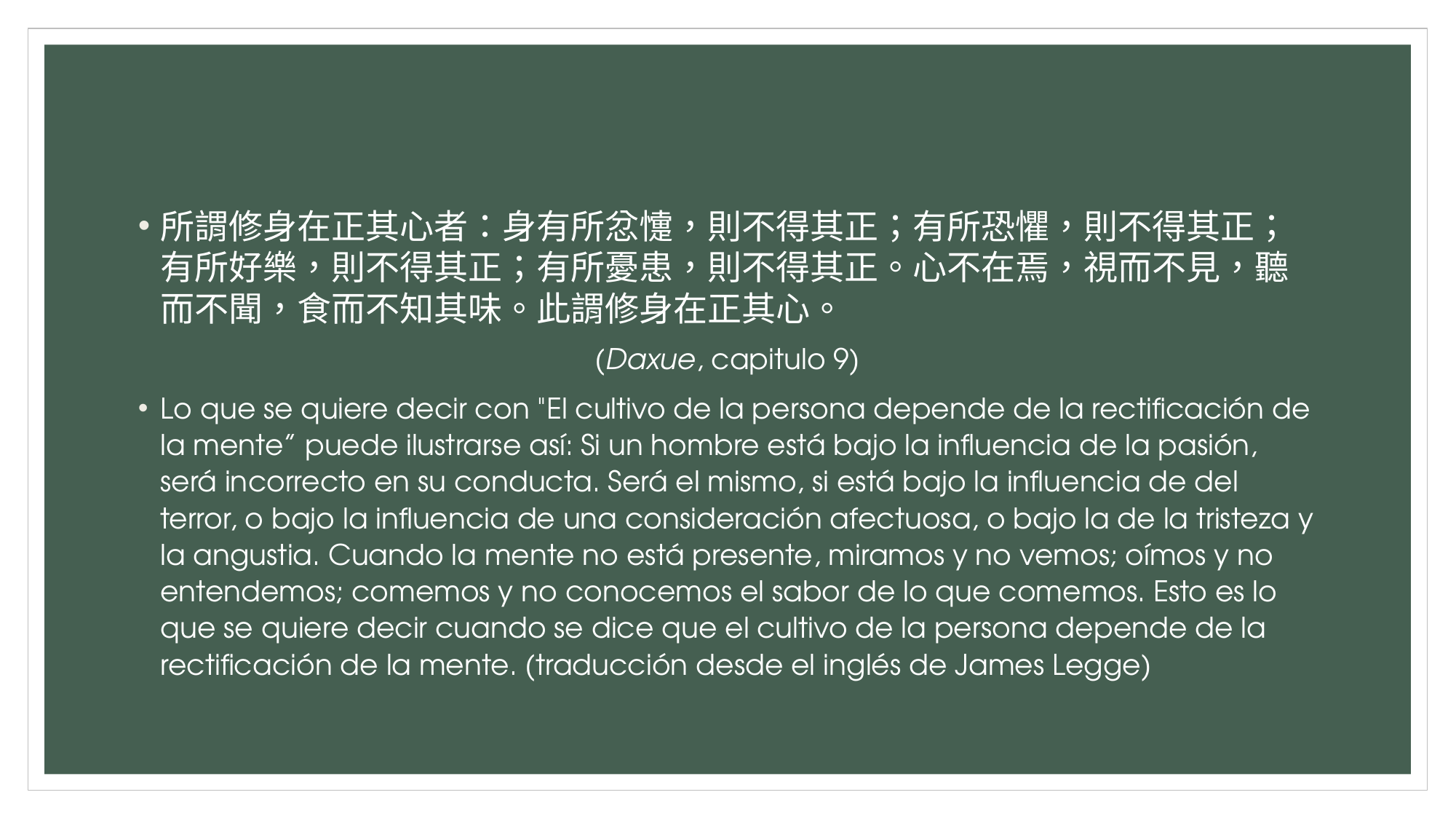

#
所謂修身在正其心者：身有所忿懥，則不得其正；有所恐懼，則不得其正；有所好樂，則不得其正；有所憂患，則不得其正。心不在焉，視而不見，聽而不聞，食而不知其味。此謂修身在正其心。
(Daxue, capitulo 9)
Lo que se quiere decir con "El cultivo de la persona depende de la rectificación de la mente” puede ilustrarse así: Si un hombre está bajo la influencia de la pasión, será incorrecto en su conducta. Será el mismo, si está bajo la influencia de del terror, o bajo la influencia de una consideración afectuosa, o bajo la de la tristeza y la angustia. Cuando la mente no está presente, miramos y no vemos; oímos y no entendemos; comemos y no conocemos el sabor de lo que comemos. Esto es lo que se quiere decir cuando se dice que el cultivo de la persona depende de la rectificación de la mente. (traducción desde el inglés de James Legge)